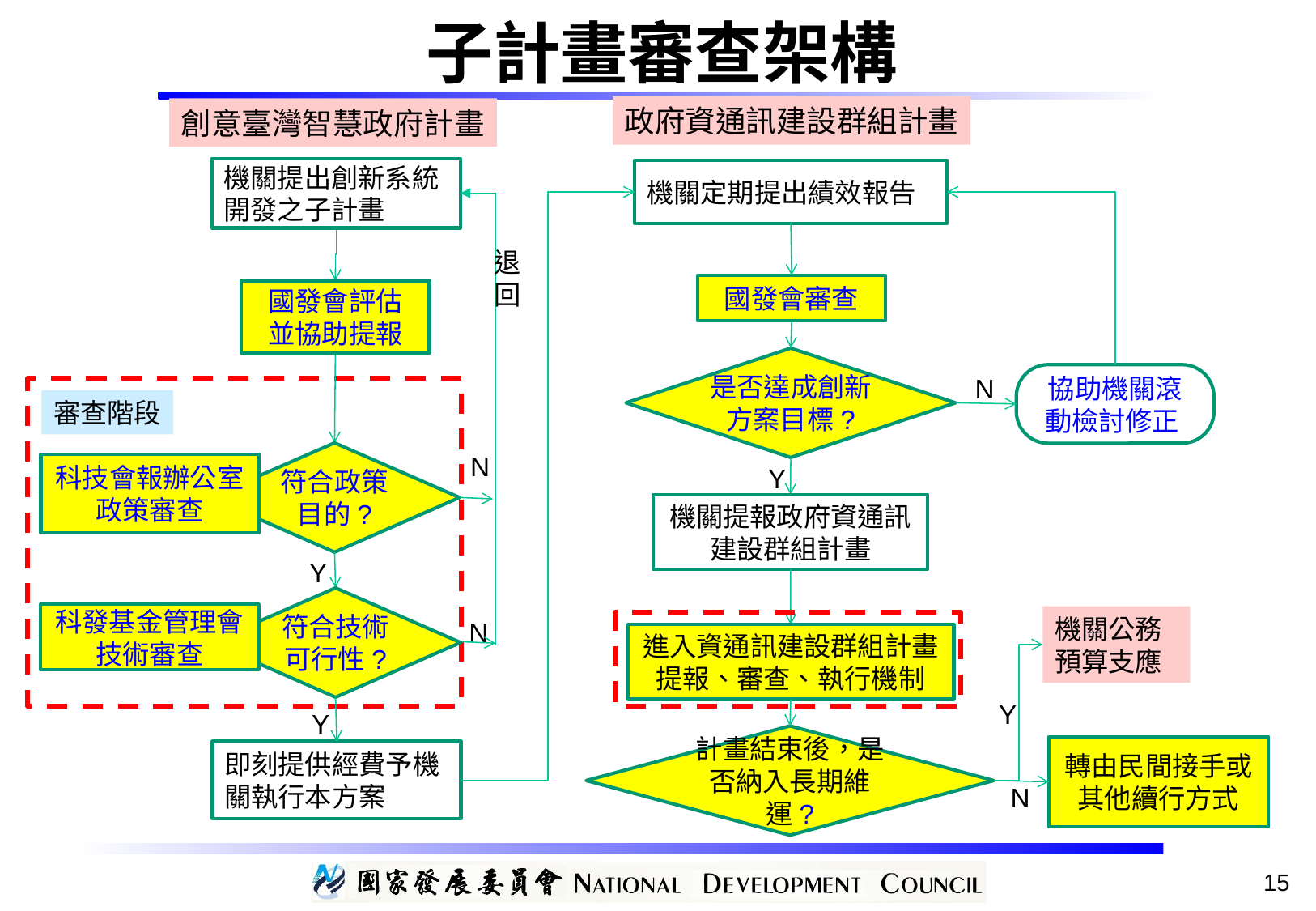

# 子計畫審查架構
政府資通訊建設群組計畫
創意臺灣智慧政府計畫
機關提出創新系統開發之子計畫
機關定期提出績效報告
退
回
國發會審查
國發會評估
並協助提報
是否達成創新方案目標?
協助機關滾動檢討修正
N

審查階段
符合政策目的?
N
科技會報辦公室
政策審查
Y
機關提報政府資通訊建設群組計畫
Y
符合技術可行性?
科發基金管理會技術審查
機關公務預算支應
N

進入資通訊建設群組計畫
提報、審查、執行機制
Y
Y
Y
計畫結束後，是否納入長期維運?
轉由民間接手或其他續行方式
即刻提供經費予機關執行本方案
N
15